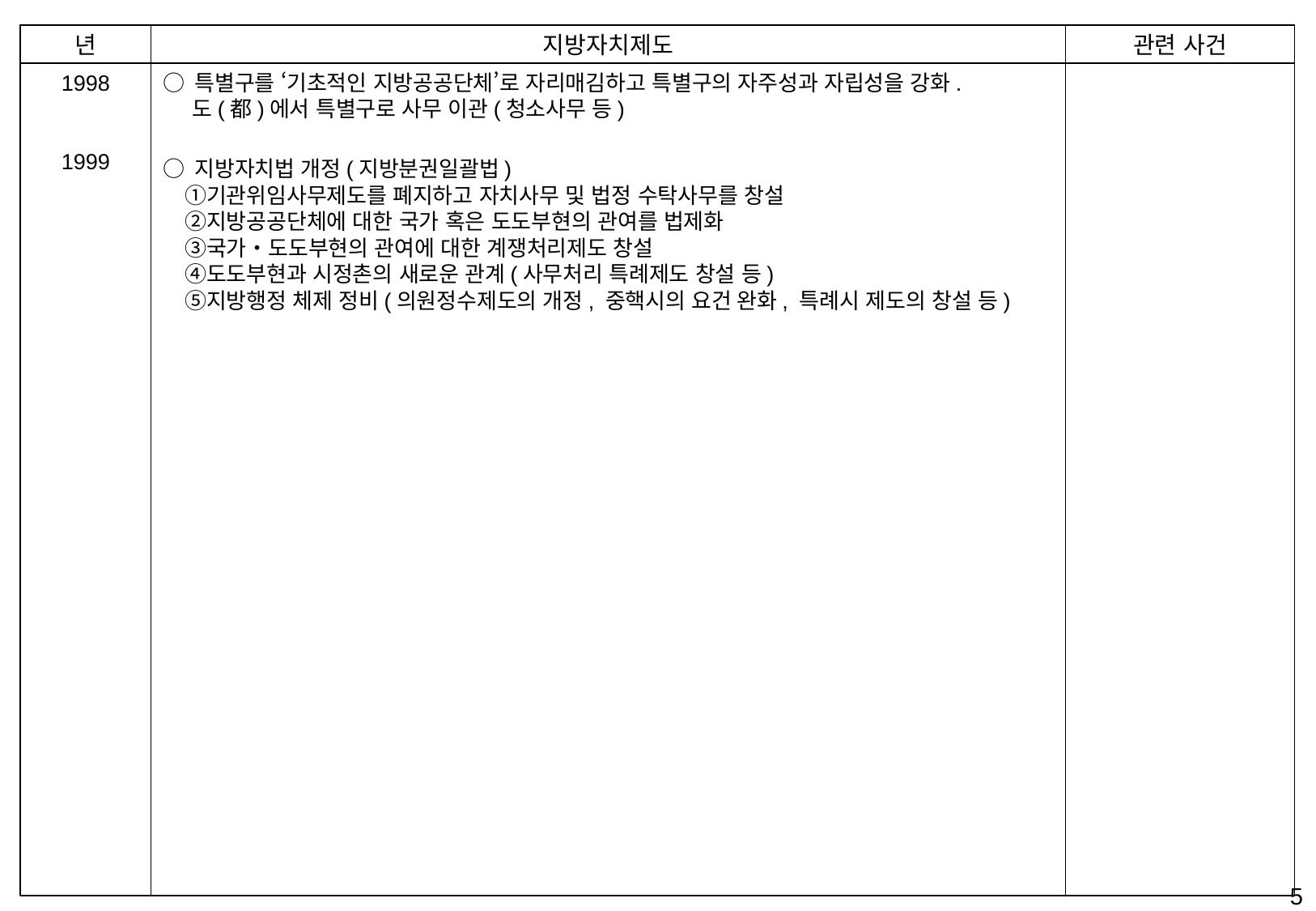

년
지방자치제도
관련 사건
1998

1999
○ 특별구를 ‘기초적인 지방공공단체’로 자리매김하고 특별구의 자주성과 자립성을 강화.
    도(都)에서 특별구로 사무 이관(청소사무 등)

○ 지방자치법 개정(지방분권일괄법)
　①기관위임사무제도를 폐지하고 자치사무 및 법정 수탁사무를 창설
　②지방공공단체에 대한 국가 혹은 도도부현의 관여를 법제화
　③국가・도도부현의 관여에 대한 계쟁처리제도 창설
　④도도부현과 시정촌의 새로운 관계(사무처리 특례제도 창설 등)
　⑤지방행정 체제 정비(의원정수제도의 개정, 중핵시의 요건 완화, 특례시 제도의 창설 등)

5